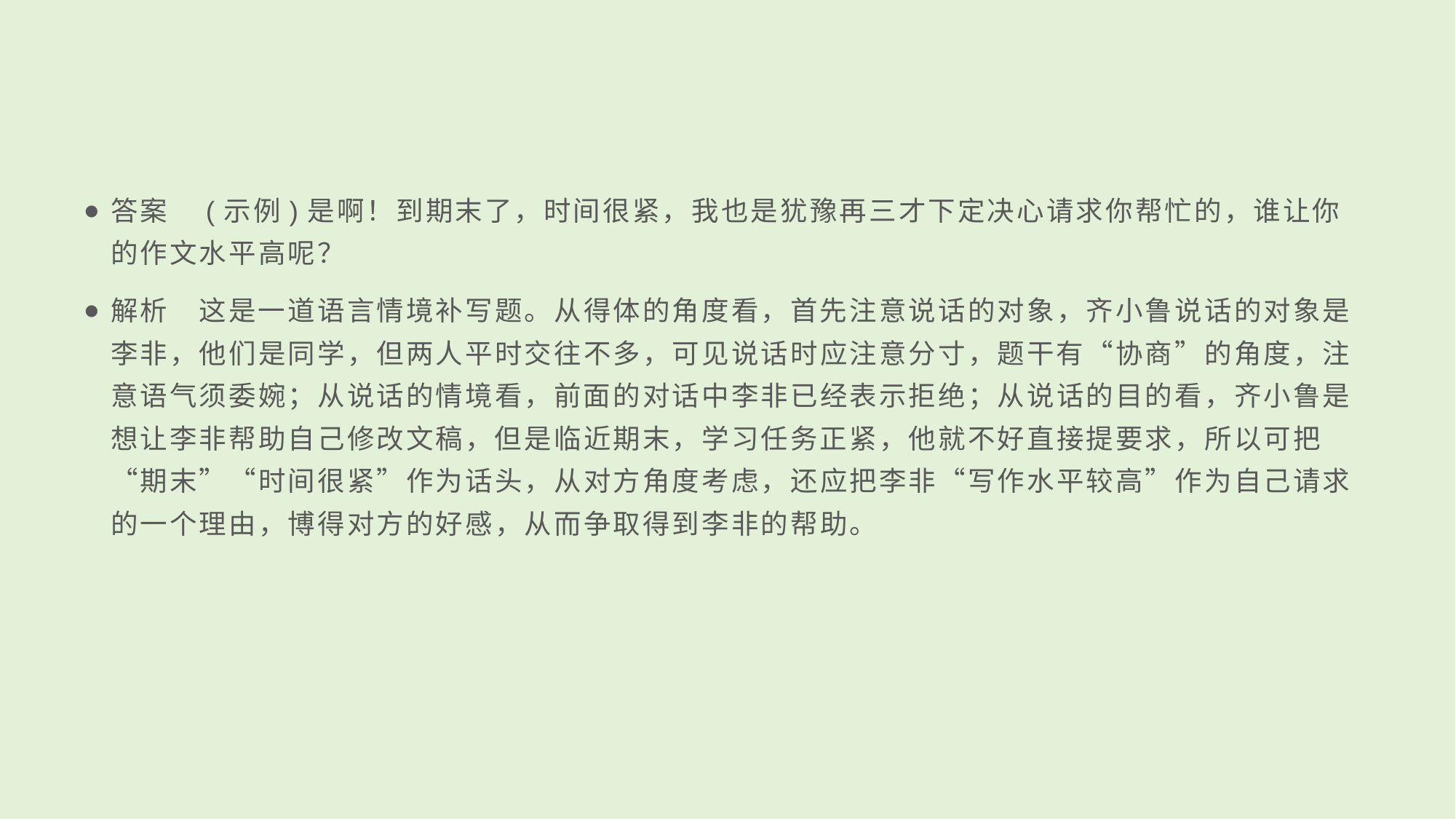

#
答案　(示例)是啊！到期末了，时间很紧，我也是犹豫再三才下定决心请求你帮忙的，谁让你的作文水平高呢？
解析　这是一道语言情境补写题。从得体的角度看，首先注意说话的对象，齐小鲁说话的对象是李非，他们是同学，但两人平时交往不多，可见说话时应注意分寸，题干有“协商”的角度，注意语气须委婉；从说话的情境看，前面的对话中李非已经表示拒绝；从说话的目的看，齐小鲁是想让李非帮助自己修改文稿，但是临近期末，学习任务正紧，他就不好直接提要求，所以可把“期末”“时间很紧”作为话头，从对方角度考虑，还应把李非“写作水平较高”作为自己请求的一个理由，博得对方的好感，从而争取得到李非的帮助。